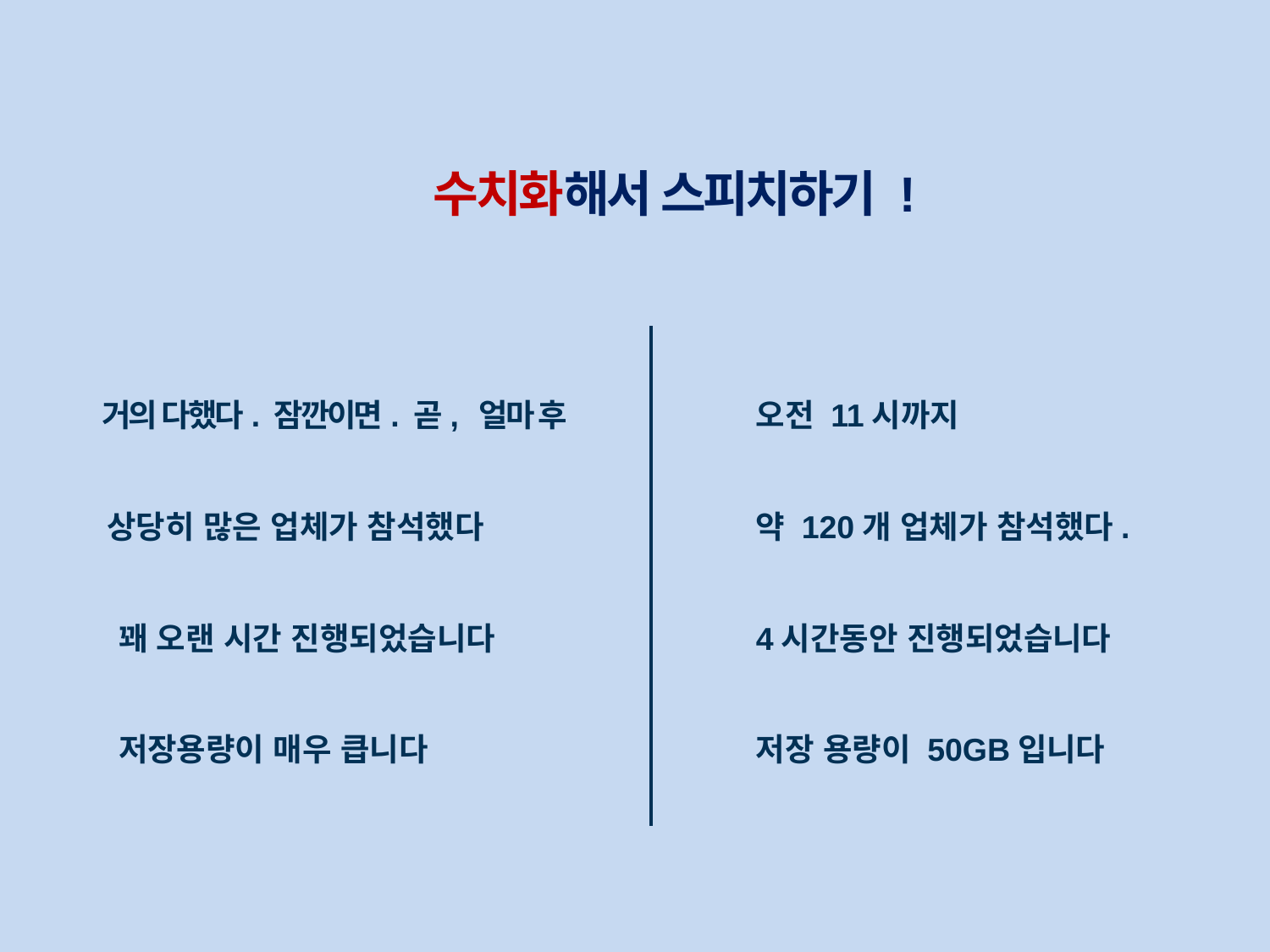

수치화해서 스피치하기 !
거의 다했다. 잠깐이면. 곧,  얼마 후
오전 11시까지
상당히 많은 업체가 참석했다
약 120개 업체가 참석했다.

 꽤 오랜 시간 진행되었습니다
4시간동안 진행되었습니다
 저장용량이 매우 큽니다
저장 용량이 50GB입니다